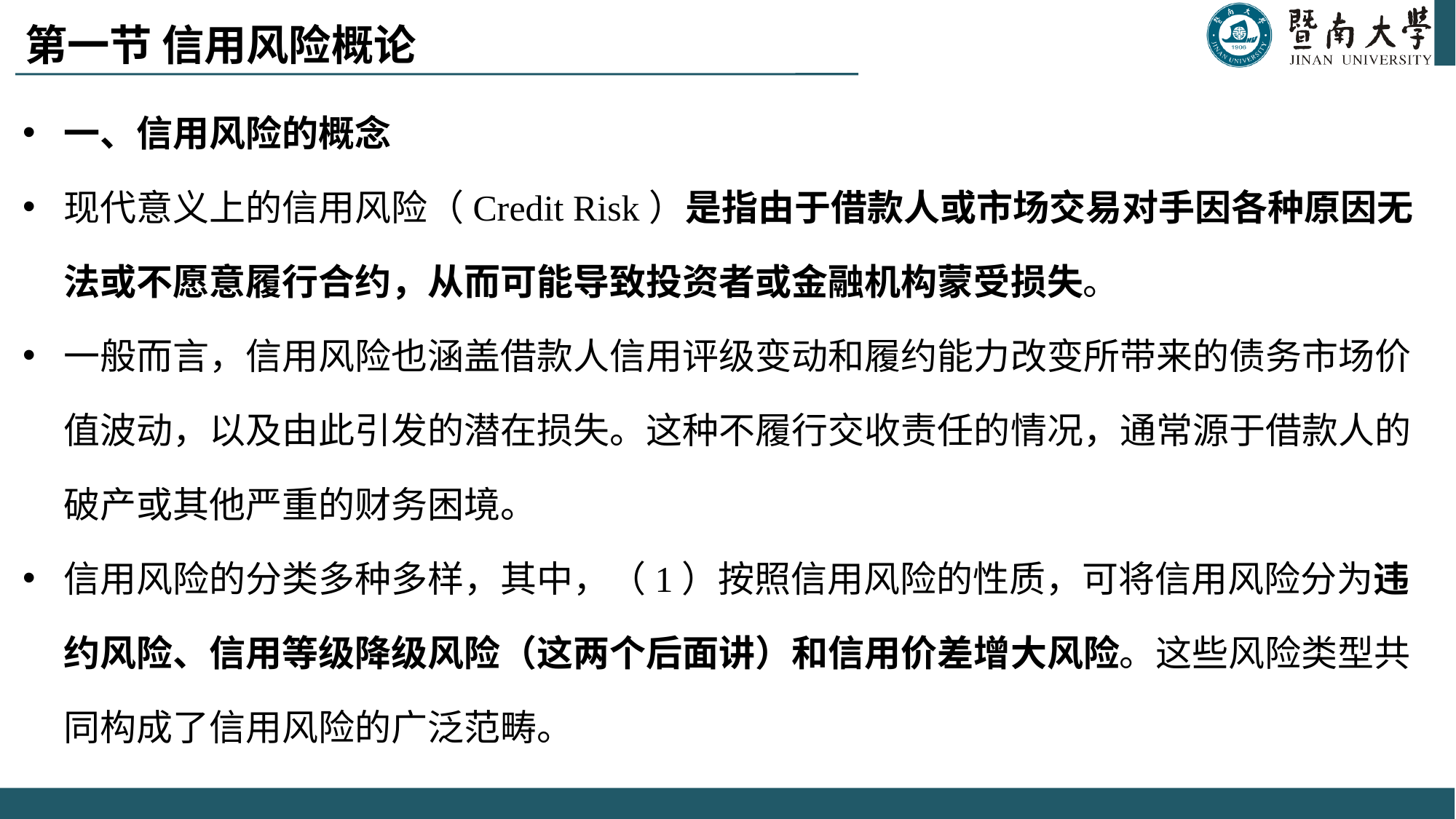

# 第一节 信用风险概论
一、信用风险的概念
现代意义上的信用风险（Credit Risk）是指由于借款人或市场交易对手因各种原因无法或不愿意履行合约，从而可能导致投资者或金融机构蒙受损失。
一般而言，信用风险也涵盖借款人信用评级变动和履约能力改变所带来的债务市场价值波动，以及由此引发的潜在损失。这种不履行交收责任的情况，通常源于借款人的破产或其他严重的财务困境。
信用风险的分类多种多样，其中，（1）按照信用风险的性质，可将信用风险分为违约风险、信用等级降级风险（这两个后面讲）和信用价差增大风险。这些风险类型共同构成了信用风险的广泛范畴。